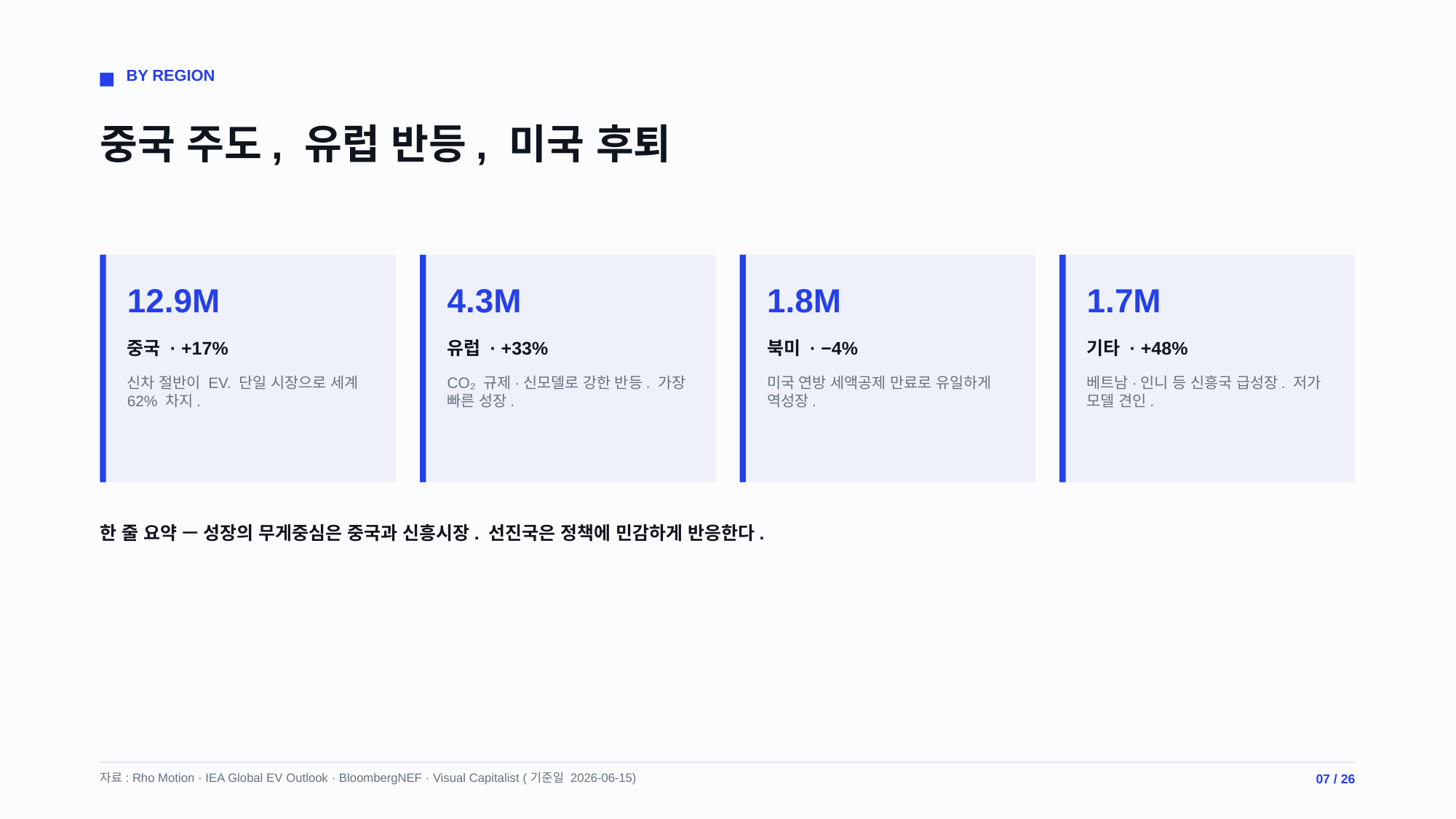

BY REGION

중국 주도, 유럽 반등, 미국 후퇴

12.9M
4.3M
1.8M
1.7M
중국 · +17%
유럽 · +33%
북미 · −4%
기타 · +48%
신차 절반이 EV. 단일 시장으로 세계 62% 차지.
CO₂ 규제·신모델로 강한 반등. 가장 빠른 성장.
미국 연방 세액공제 만료로 유일하게 역성장.
베트남·인니 등 신흥국 급성장. 저가 모델 견인.
한 줄 요약 — 성장의 무게중심은 중국과 신흥시장. 선진국은 정책에 민감하게 반응한다.

자료: Rho Motion · IEA Global EV Outlook · BloombergNEF · Visual Capitalist (기준일 2026-06-15)
07 / 26